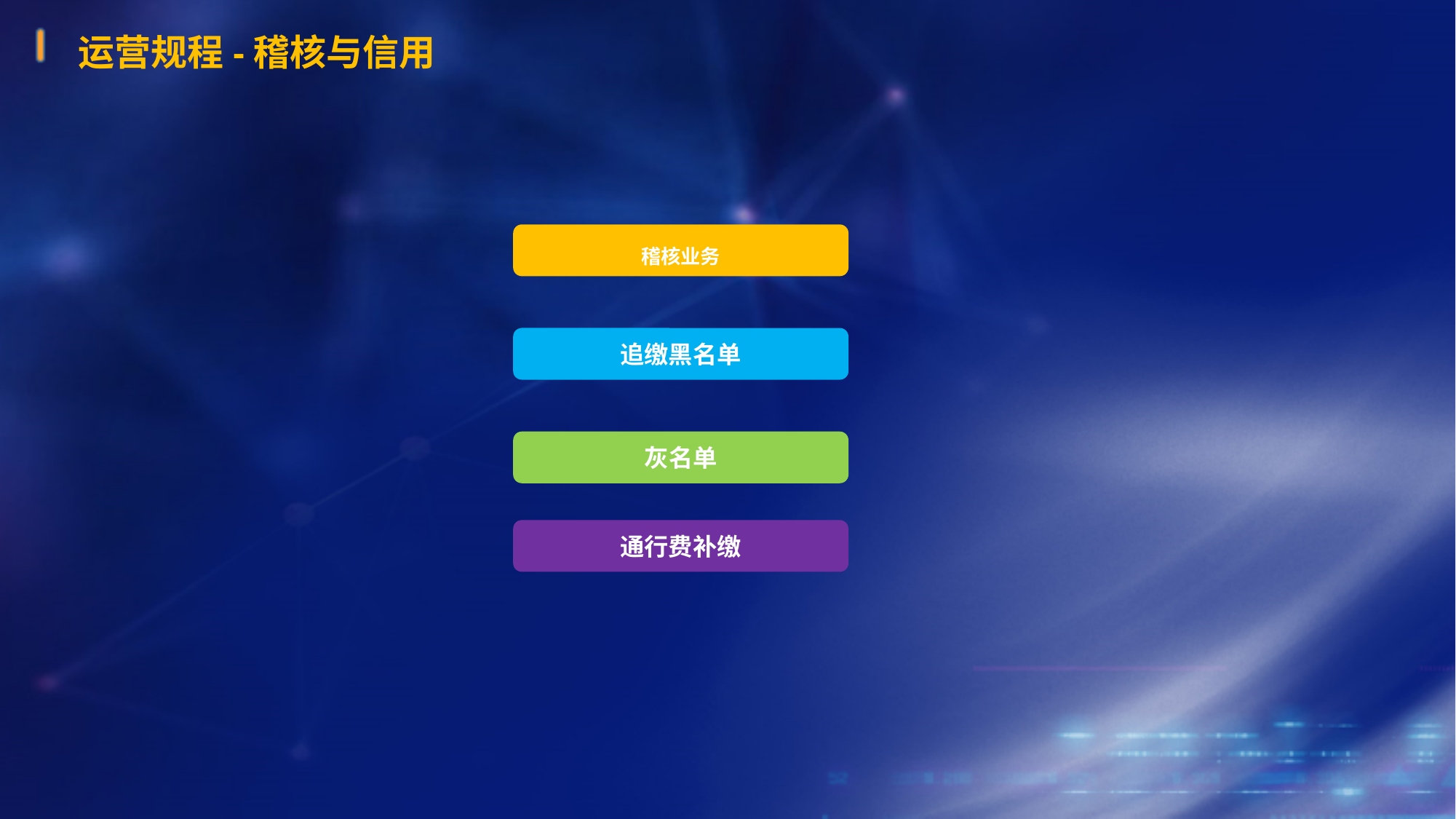

运营规程-稽核与信用
稽核业务
追缴黑名单
灰名单
通行费补缴
www.islide.cc
36